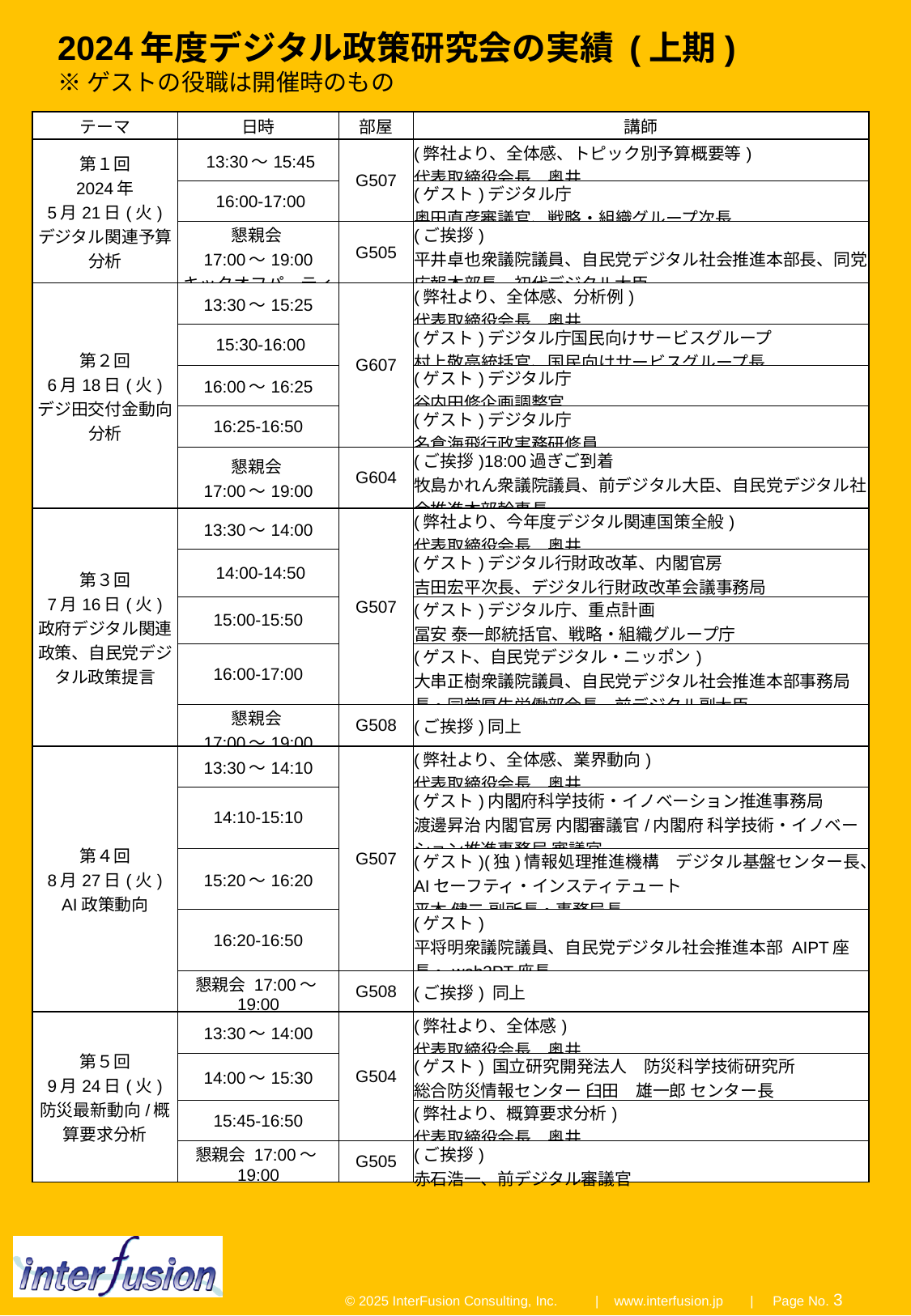

2024年度デジタル政策研究会の実績 (上期)
※ゲストの役職は開催時のもの
| テーマ | 日時 | 部屋 | 講師 |
| --- | --- | --- | --- |
| 第１回 2024年 5月21日(火) デジタル関連予算分析 | 13:30～15:45 | G507 | (弊社より、全体感、トピック別予算概要等) 代表取締役会長　奥井 |
|  | 16:00-17:00 |  | (ゲスト)デジタル庁 奥田直彦審議官、戦略・組織グループ次長 |
|  | 懇親会 17:00～19:00 キックオフパーティ | G505 | (ご挨拶) 平井卓也衆議院議員、自民党デジタル社会推進本部長、同党広報本部長、初代デジタル大臣 |
| 第２回 6月18日(火) デジ田交付金動向分析 | 13:30～15:25 | G607 | (弊社より、全体感、分析例) 代表取締役会長　奥井 |
|  | 15:30-16:00 |  | (ゲスト)デジタル庁国民向けサービスグループ 村上敬亮統括官、国民向けサービスグループ長 |
|  | 16:00～16:25 |  | (ゲスト)デジタル庁 谷内田修企画調整官 |
|  | 16:25-16:50 |  | (ゲスト)デジタル庁 名倉海飛行政実務研修員 |
|  | 懇親会 17:00～19:00 | G604 | (ご挨拶)18:00過ぎご到着 牧島かれん衆議院議員、前デジタル大臣、自民党デジタル社会推進本部幹事長 |
| 第３回 7月16日(火) 政府デジタル関連政策、自民党デジタル政策提言 | 13:30～14:00 | G507 | (弊社より、今年度デジタル関連国策全般) 代表取締役会長　奥井 |
|  | 14:00-14:50 |  | (ゲスト)デジタル行財政改革、内閣官房 吉田宏平次長、デジタル行財政改革会議事務局 |
|  | 15:00-15:50 |  | (ゲスト)デジタル庁、重点計画 冨安 泰一郎統括官、戦略・組織グループ庁 |
|  | 16:00-17:00 |  | (ゲスト、自民党デジタル・ニッポン) 大串正樹衆議院議員、自民党デジタル社会推進本部事務局長・同党厚生労働部会長、前デジタル副大臣 |
|  | 懇親会 17:00～19:00 | G508 | (ご挨拶)同上 |
| 第４回 8月27日(火) AI政策動向 | 13:30～14:10 | G507 | (弊社より、全体感、業界動向) 代表取締役会長　奥井 |
|  | 14:10-15:10 |  | (ゲスト)内閣府科学技術・イノベーション推進事務局 渡邊昇治 内閣官房 内閣審議官/内閣府 科学技術・イノベーション推進事務局 審議官 |
|  | 15:20～16:20 |  | (ゲスト)(独)情報処理推進機構　デジタル基盤センター長、AIセーフティ・インスティテュート 平本 健二 副所長・事務局長 |
|  | 16:20-16:50 |  | (ゲスト) 平将明衆議院議員、自民党デジタル社会推進本部 AIPT座長・web3PT座長 |
|  | 懇親会 17:00～19:00 | G508 | (ご挨拶) 同上 |
| 第５回 9月24日(火) 防災最新動向/概算要求分析 | 13:30～14:00 | G504 | (弊社より、全体感) 代表取締役会長　奥井 |
|  | 14:00～15:30 |  | (ゲスト) 国立研究開発法人　防災科学技術研究所 総合防災情報センター 臼田　雄一郎 センター長 |
|  | 15:45-16:50 |  | (弊社より、概算要求分析) 代表取締役会長　奥井 |
|  | 懇親会 17:00～19:00 | G505 | (ご挨拶) 赤石浩一、前デジタル審議官 |